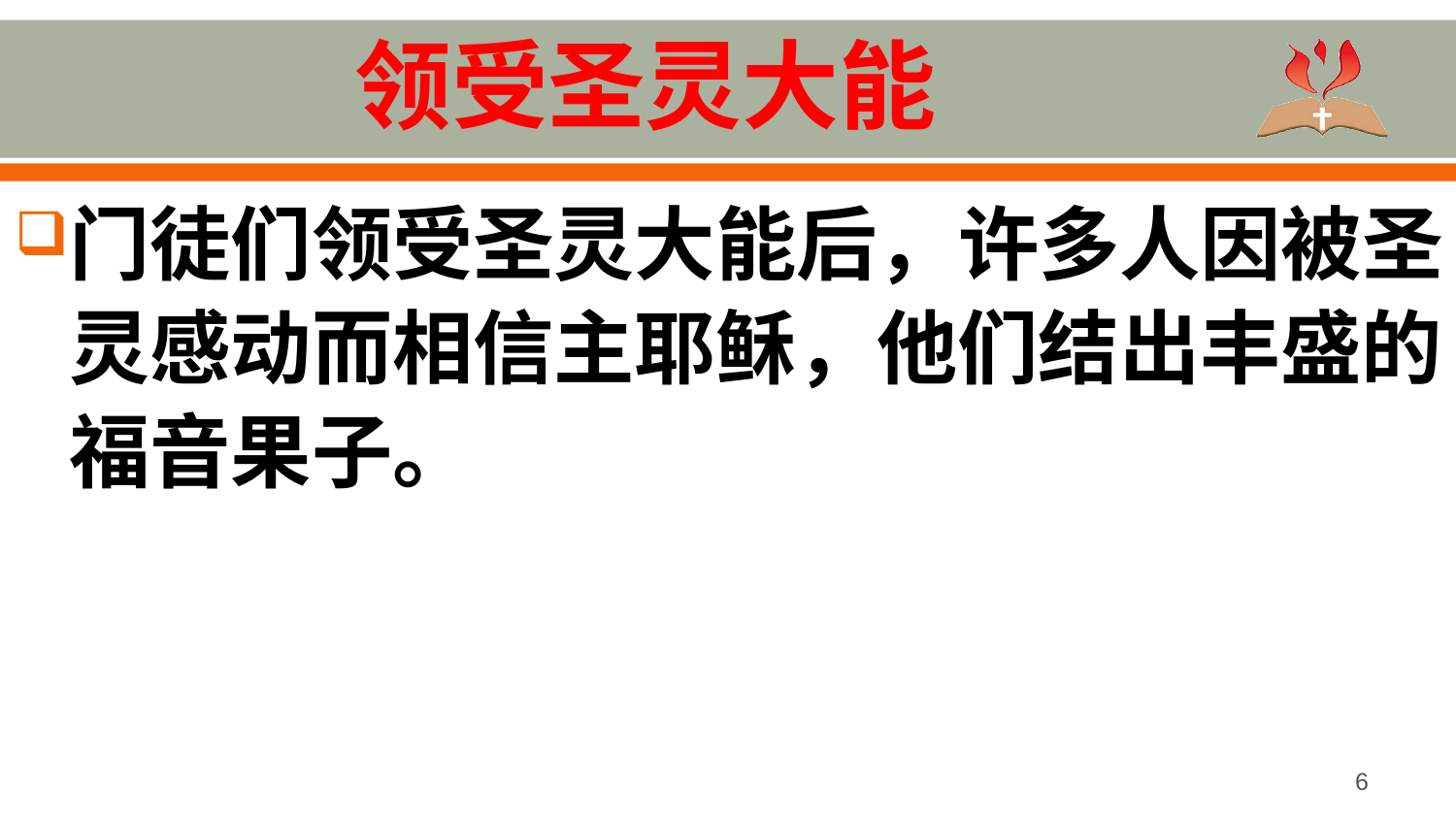

# 领受圣灵大能
门徒们领受圣灵大能后，许多人因被圣灵感动而相信主耶稣，他们结出丰盛的福音果子。
6